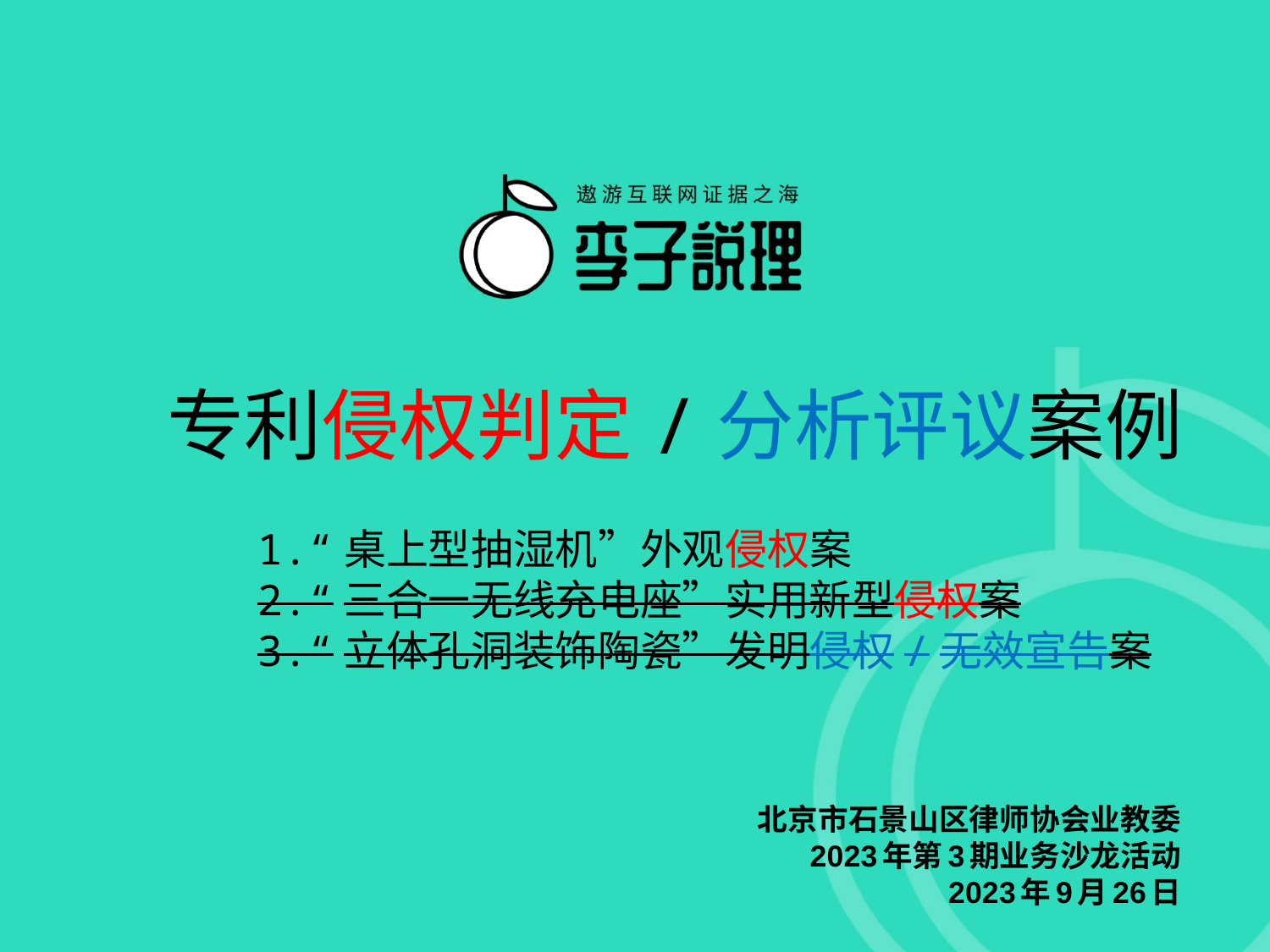

# 专利侵权判定/分析评议案例

1.“桌上型抽湿机”外观侵权案
2.“三合一无线充电座”实用新型侵权案
3.“立体孔洞装饰陶瓷”发明侵权/无效宣告案

北京市石景山区律师协会业教委
2023年第3期业务沙龙活动
 2023年9月26日